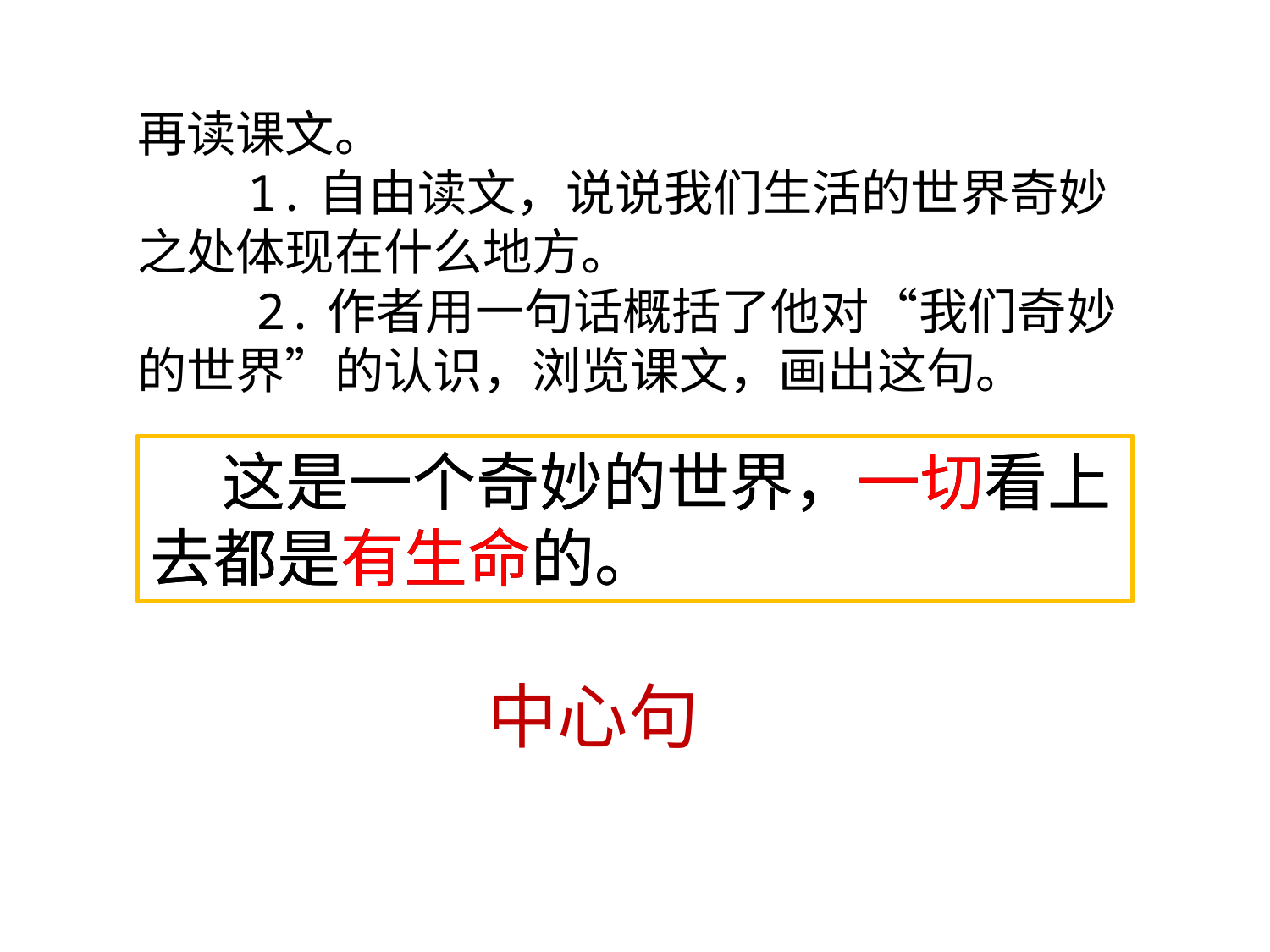

再读课文。
　　1.自由读文，说说我们生活的世界奇妙之处体现在什么地方。
    2.作者用一句话概括了他对“我们奇妙的世界”的认识，浏览课文，画出这句。
    这是一个奇妙的世界，一切看上去都是有生命的。
    这是一个奇妙的世界，一切看上去都是有生命的。
中心句